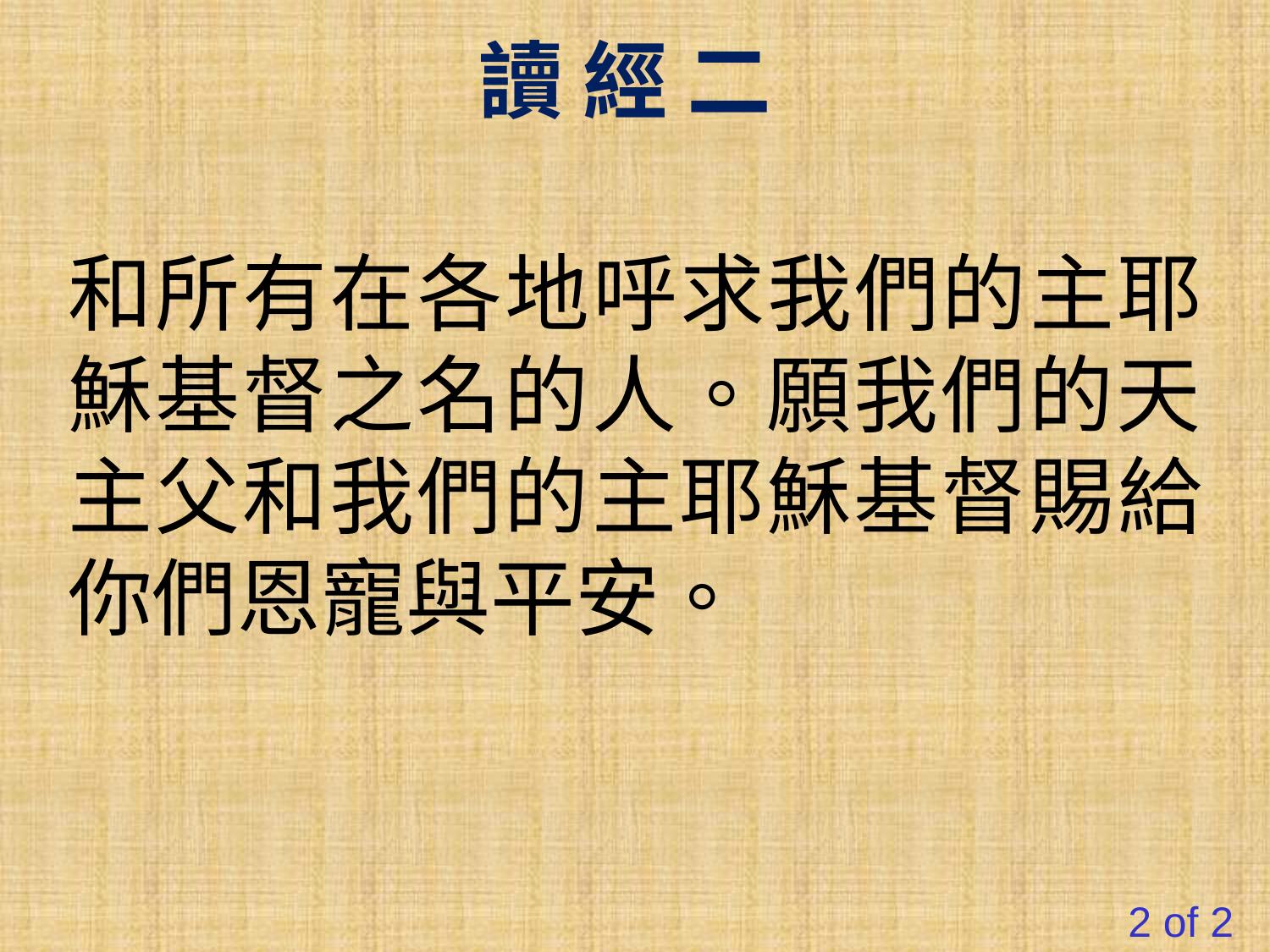

讀 經 二

和所有在各地呼求我們的主耶穌基督之名的人。願我們的天主父和我們的主耶穌基督賜給你們恩寵與平安。
2 of 2